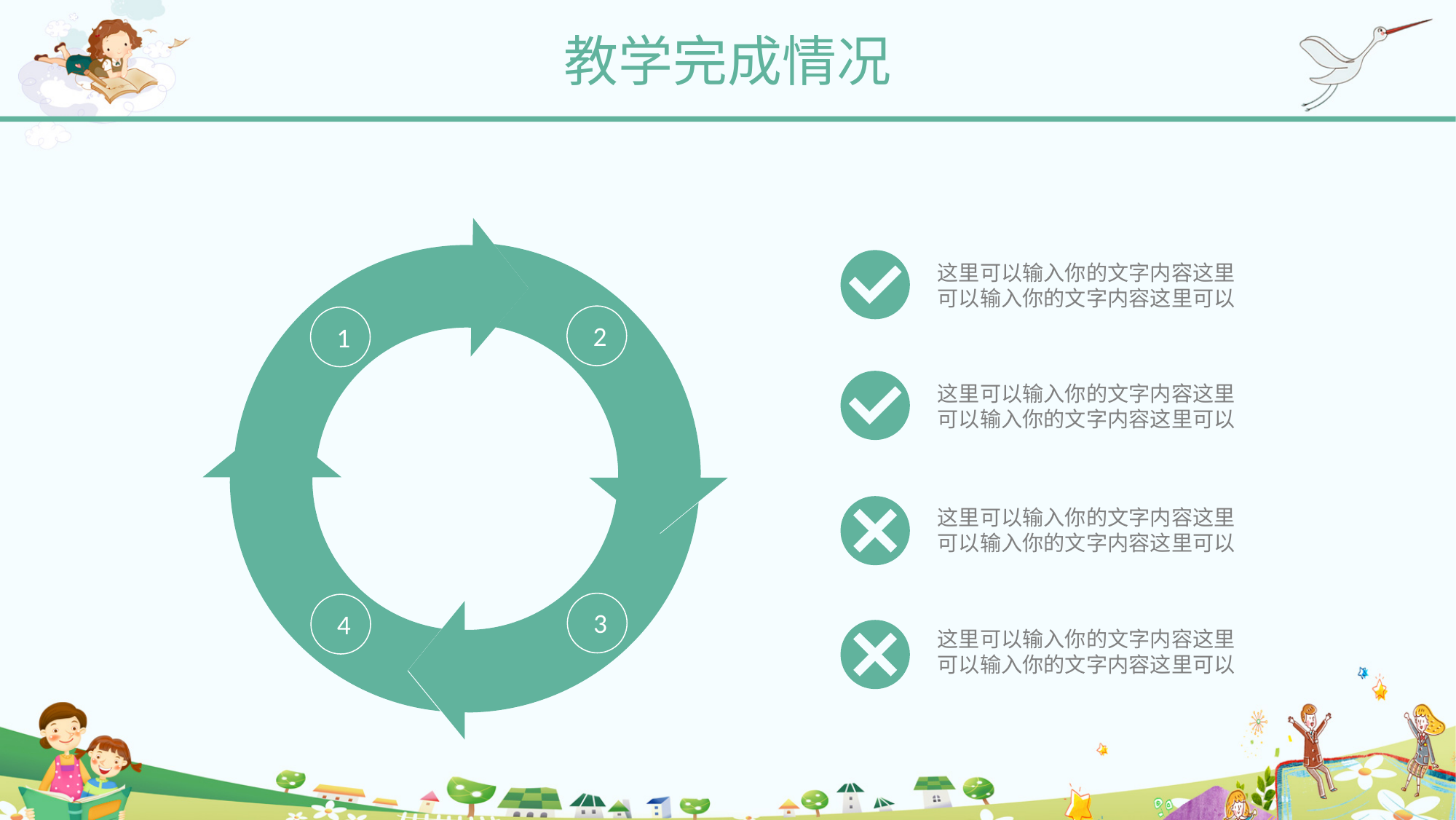

教学完成情况

2

1

3

4

这里可以输入你的文字内容这里可以输入你的文字内容这里可以

这里可以输入你的文字内容这里可以输入你的文字内容这里可以

这里可以输入你的文字内容这里可以输入你的文字内容这里可以

这里可以输入你的文字内容这里可以输入你的文字内容这里可以